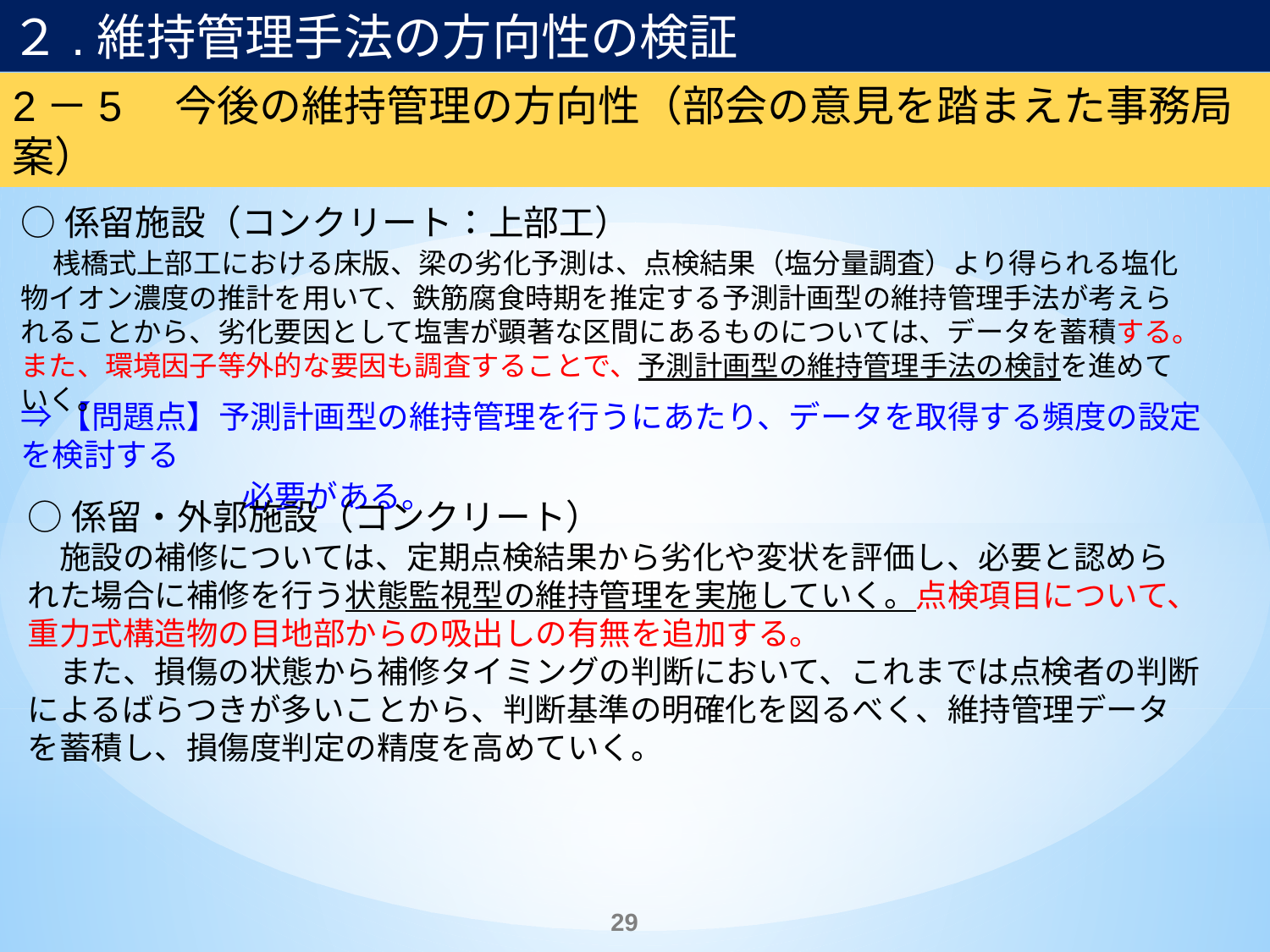

２.維持管理手法の方向性の検証
2－5　今後の維持管理の方向性（部会の意見を踏まえた事務局案）
①港湾
○係留施設（コンクリート：上部工）
　桟橋式上部工における床版、梁の劣化予測は、点検結果（塩分量調査）より得られる塩化物イオン濃度の推計を用いて、鉄筋腐食時期を推定する予測計画型の維持管理手法が考えられることから、劣化要因として塩害が顕著な区間にあるものについては、データを蓄積する。また、環境因子等外的な要因も調査することで、予測計画型の維持管理手法の検討を進めていく。
⇒【問題点】予測計画型の維持管理を行うにあたり、データを取得する頻度の設定を検討する
　　　　　　　必要がある。
○係留・外郭施設（コンクリート）
　施設の補修については、定期点検結果から劣化や変状を評価し、必要と認められた場合に補修を行う状態監視型の維持管理を実施していく。点検項目について、重力式構造物の目地部からの吸出しの有無を追加する。
　また、損傷の状態から補修タイミングの判断において、これまでは点検者の判断によるばらつきが多いことから、判断基準の明確化を図るべく、維持管理データを蓄積し、損傷度判定の精度を高めていく。
29